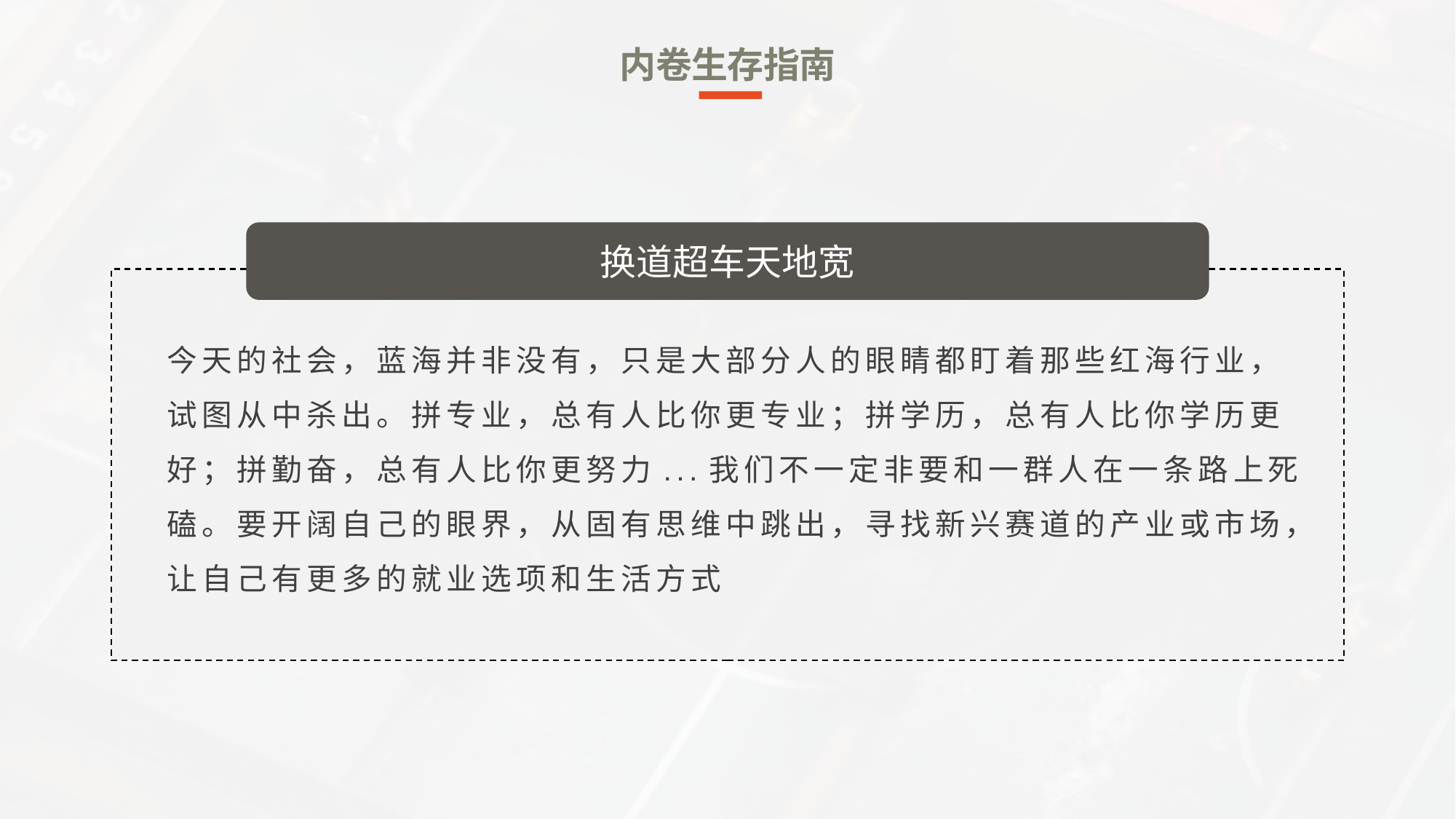

内卷生存指南

换道超车天地宽

今天的社会，蓝海并非没有，只是大部分人的眼睛都盯着那些红海行业，试图从中杀出。拼专业，总有人比你更专业；拼学历，总有人比你学历更好；拼勤奋，总有人比你更努力...我们不一定非要和一群人在一条路上死磕。要开阔自己的眼界，从固有思维中跳出，寻找新兴赛道的产业或市场，让自己有更多的就业选项和生活方式